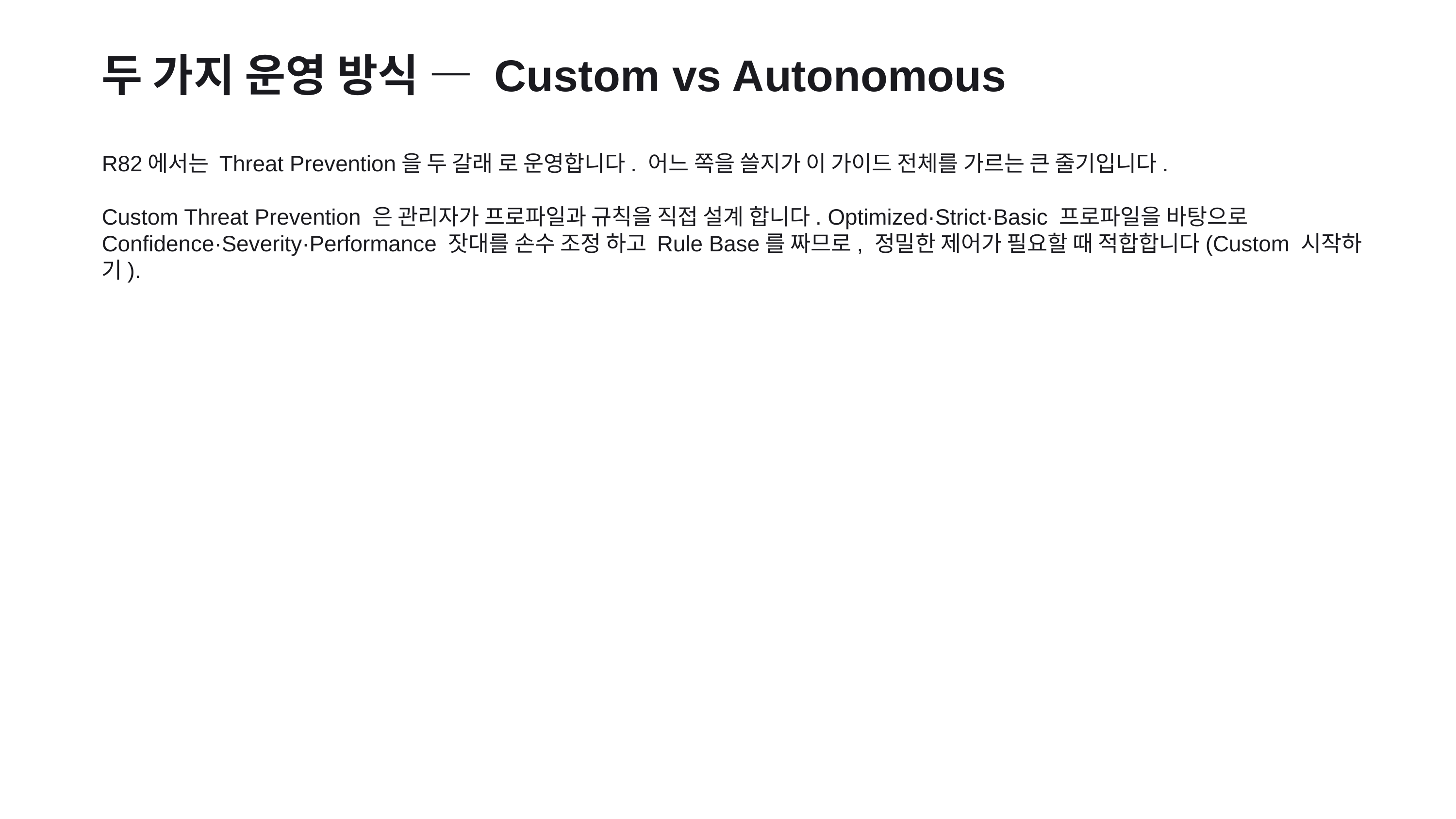

두 가지 운영 방식 — Custom vs Autonomous
R82에서는 Threat Prevention을 두 갈래 로 운영합니다. 어느 쪽을 쓸지가 이 가이드 전체를 가르는 큰 줄기입니다.

Custom Threat Prevention 은 관리자가 프로파일과 규칙을 직접 설계 합니다. Optimized·Strict·Basic 프로파일을 바탕으로 Confidence·Severity·Performance 잣대를 손수 조정 하고 Rule Base를 짜므로, 정밀한 제어가 필요할 때 적합합니다(Custom 시작하기).